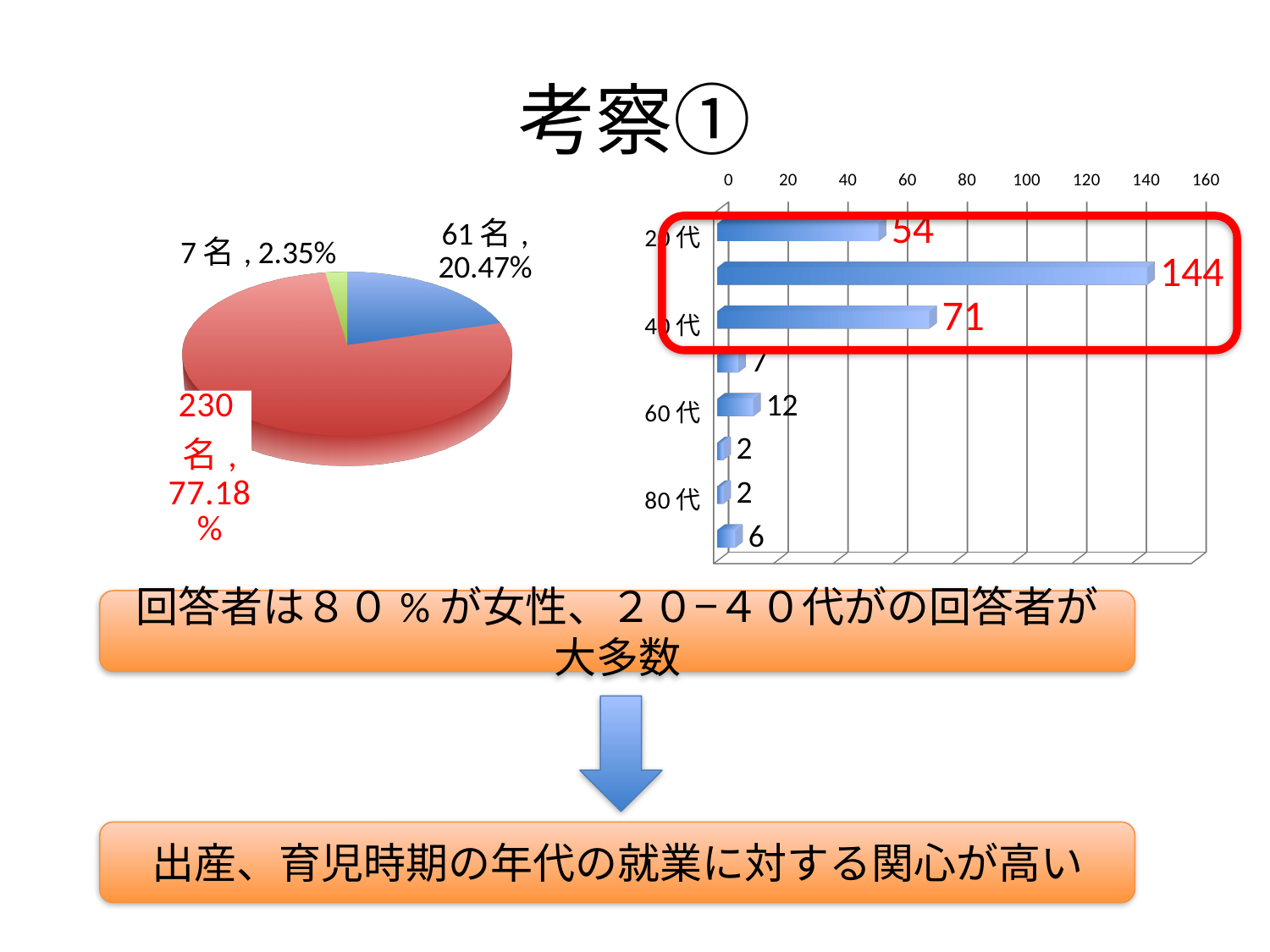

# 考察①

[unsupported chart]

[unsupported chart]

回答者は８０%が女性、２０−４０代がの回答者が大多数

出産、育児時期の年代の就業に対する関心が高い